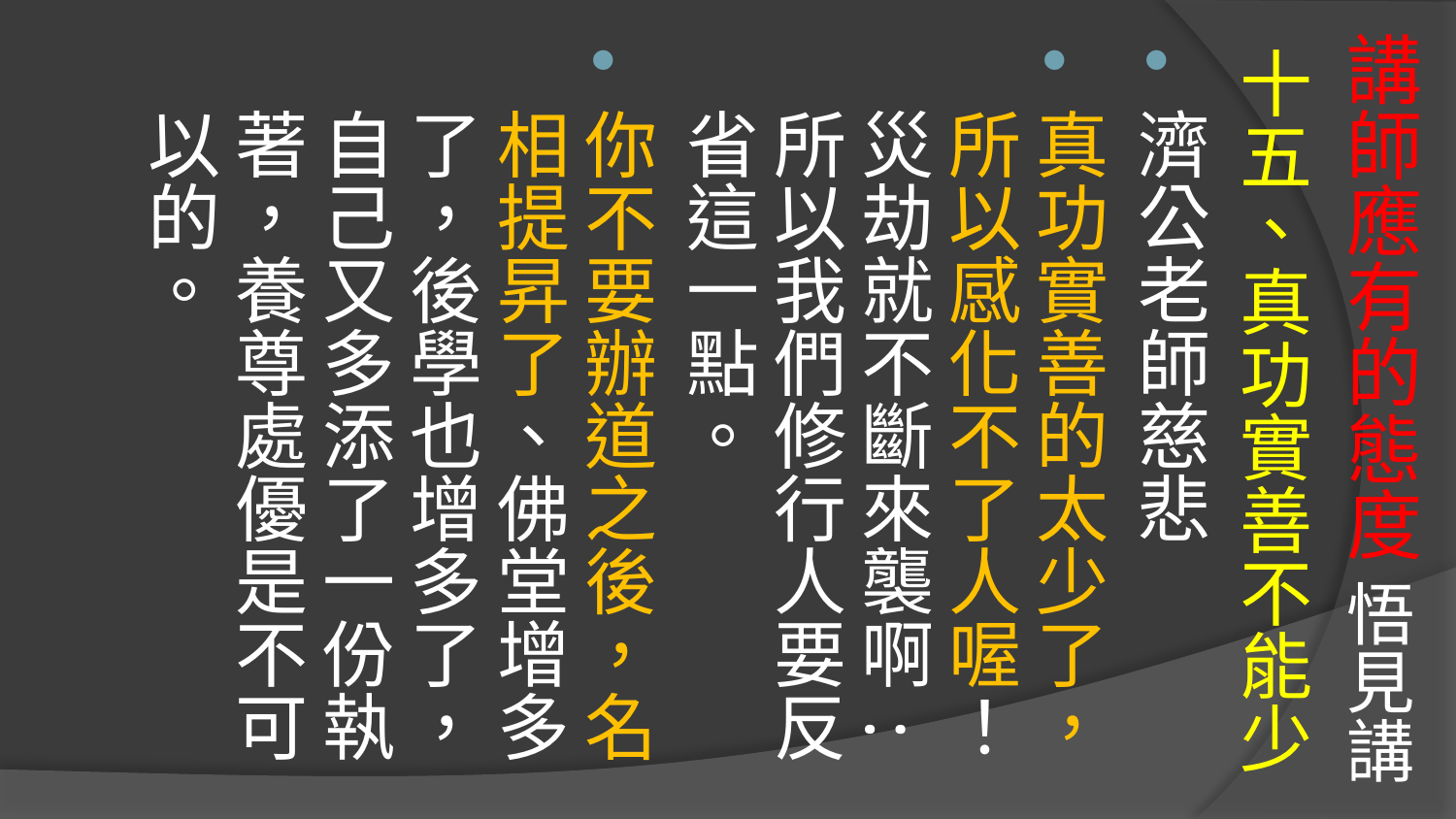

# 講師應有的態度 悟見講
十五、真功實善不能少
濟公老師慈悲
真功實善的太少了，所以感化不了人喔！災劫就不斷來襲啊:所以我們修行人要反省這一點。
你不要辦道之後，名相提昇了、佛堂增多 了，後學也增多了，自己又多添了一份執著，養尊處優是不可以的。